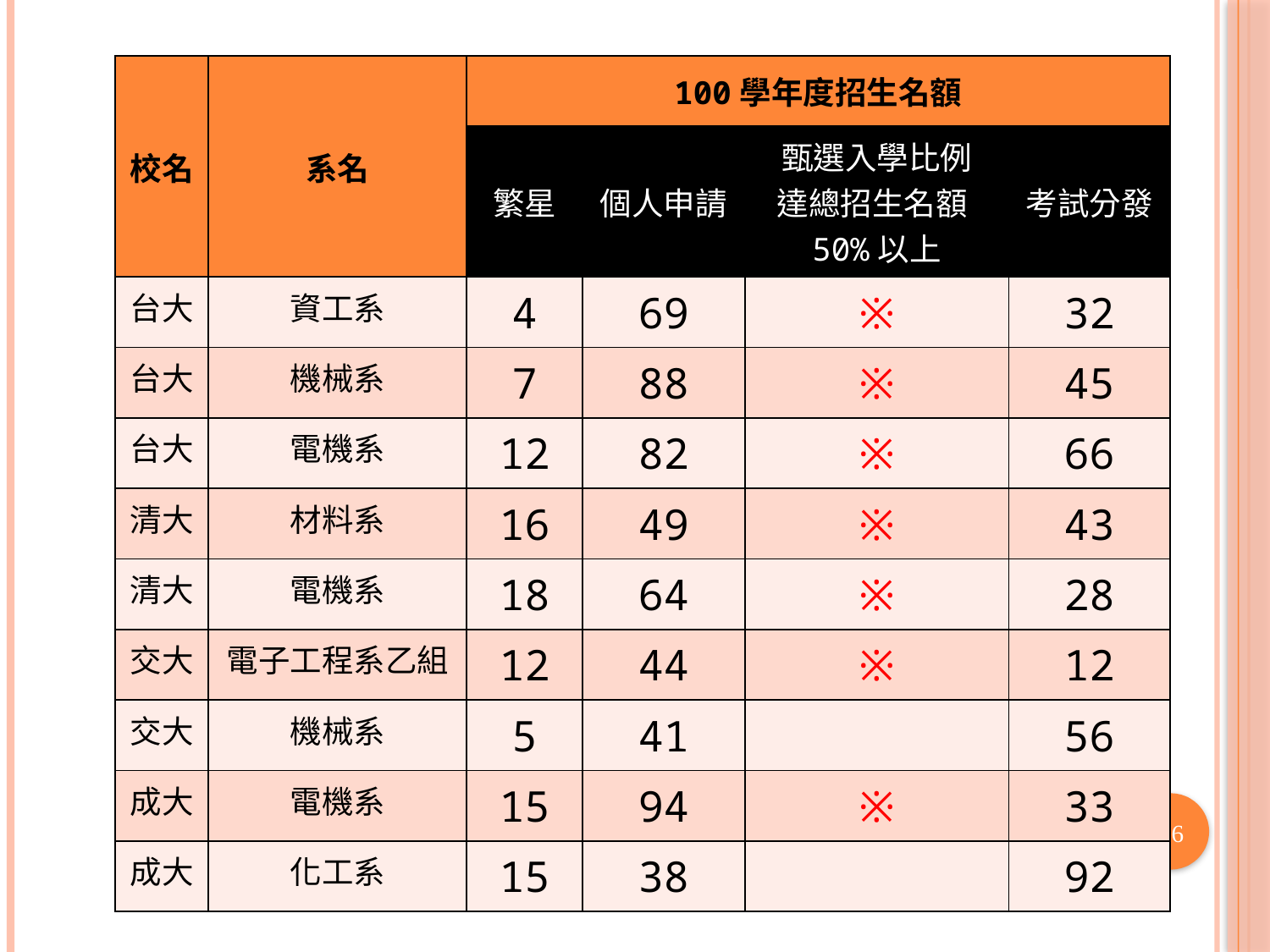

| 校名 | 系名 | 100學年度招生名額 |  |  |  |
| --- | --- | --- | --- | --- | --- |
|  |  | 繁星 | 個人申請 | 甄選入學比例 達總招生名額50%以上 | 考試分發 |
| 台大 | 資工系 | 4 | 69 | ※ | 32 |
| 台大 | 機械系 | 7 | 88 | ※ | 45 |
| 台大 | 電機系 | 12 | 82 | ※ | 66 |
| 清大 | 材料系 | 16 | 49 | ※ | 43 |
| 清大 | 電機系 | 18 | 64 | ※ | 28 |
| 交大 | 電子工程系乙組 | 12 | 44 | ※ | 12 |
| 交大 | 機械系 | 5 | 41 |  | 56 |
| 成大 | 電機系 | 15 | 94 | ※ | 33 |
| 成大 | 化工系 | 15 | 38 |  | 92 |
26